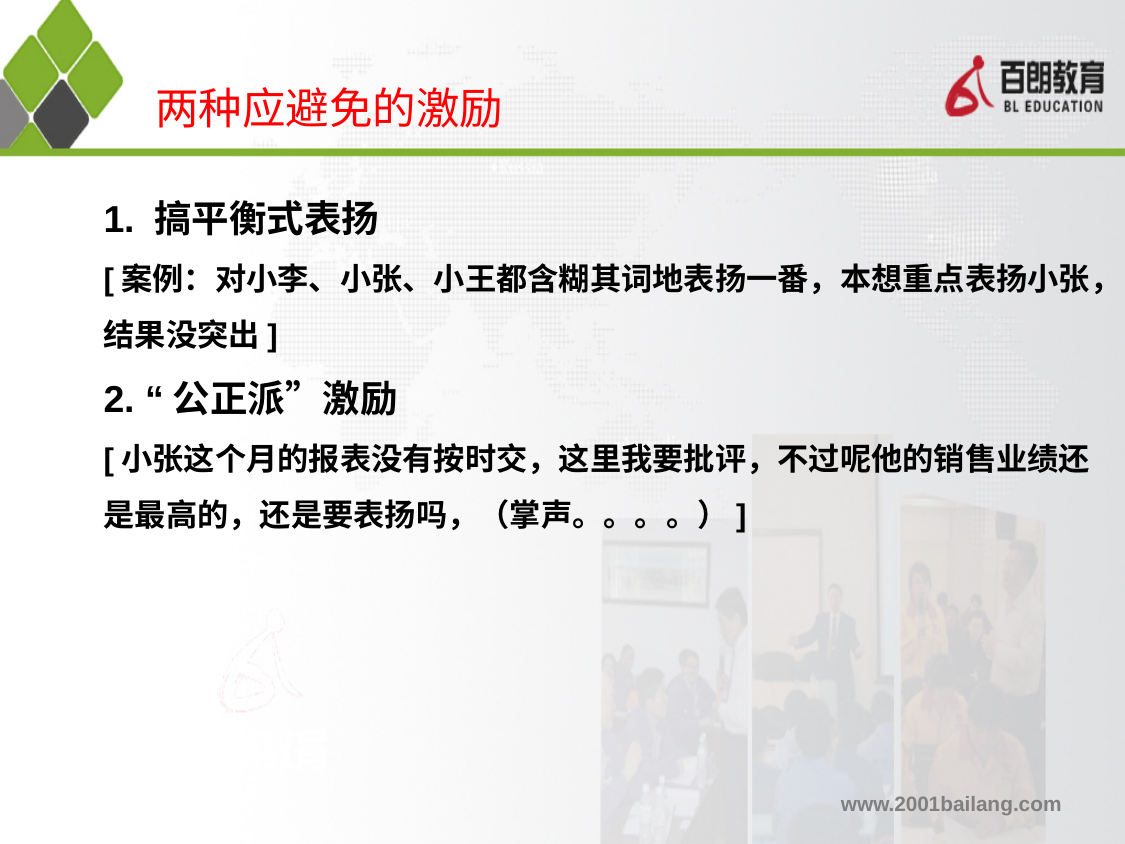

两种应避免的激励
1. 搞平衡式表扬
[案例：对小李、小张、小王都含糊其词地表扬一番，本想重点表扬小张，结果没突出]
2. “公正派”激励
[小张这个月的报表没有按时交，这里我要批评，不过呢他的销售业绩还是最高的，还是要表扬吗，（掌声。。。。）]